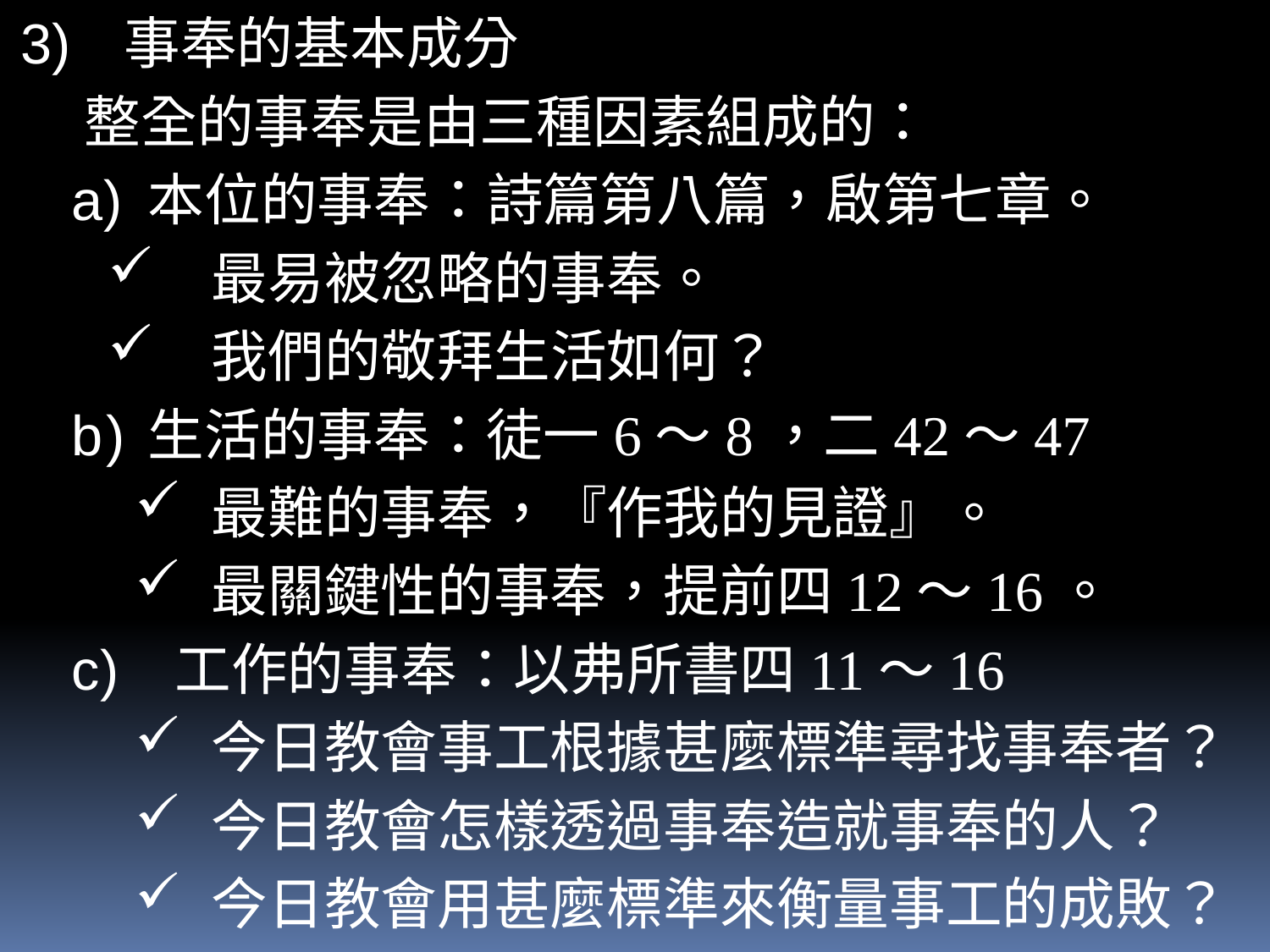

事奉的基本成分
整全的事奉是由三種因素組成的：
本位的事奉：詩篇第八篇，啟第七章。
最易被忽略的事奉。
我們的敬拜生活如何？
生活的事奉：徒一6～8，二42～47
最難的事奉，『作我的見證』。
最關鍵性的事奉，提前四12～16。
工作的事奉：以弗所書四11～16
今日教會事工根據甚麼標準尋找事奉者？
今日教會怎樣透過事奉造就事奉的人？
今日教會用甚麼標準來衡量事工的成敗？